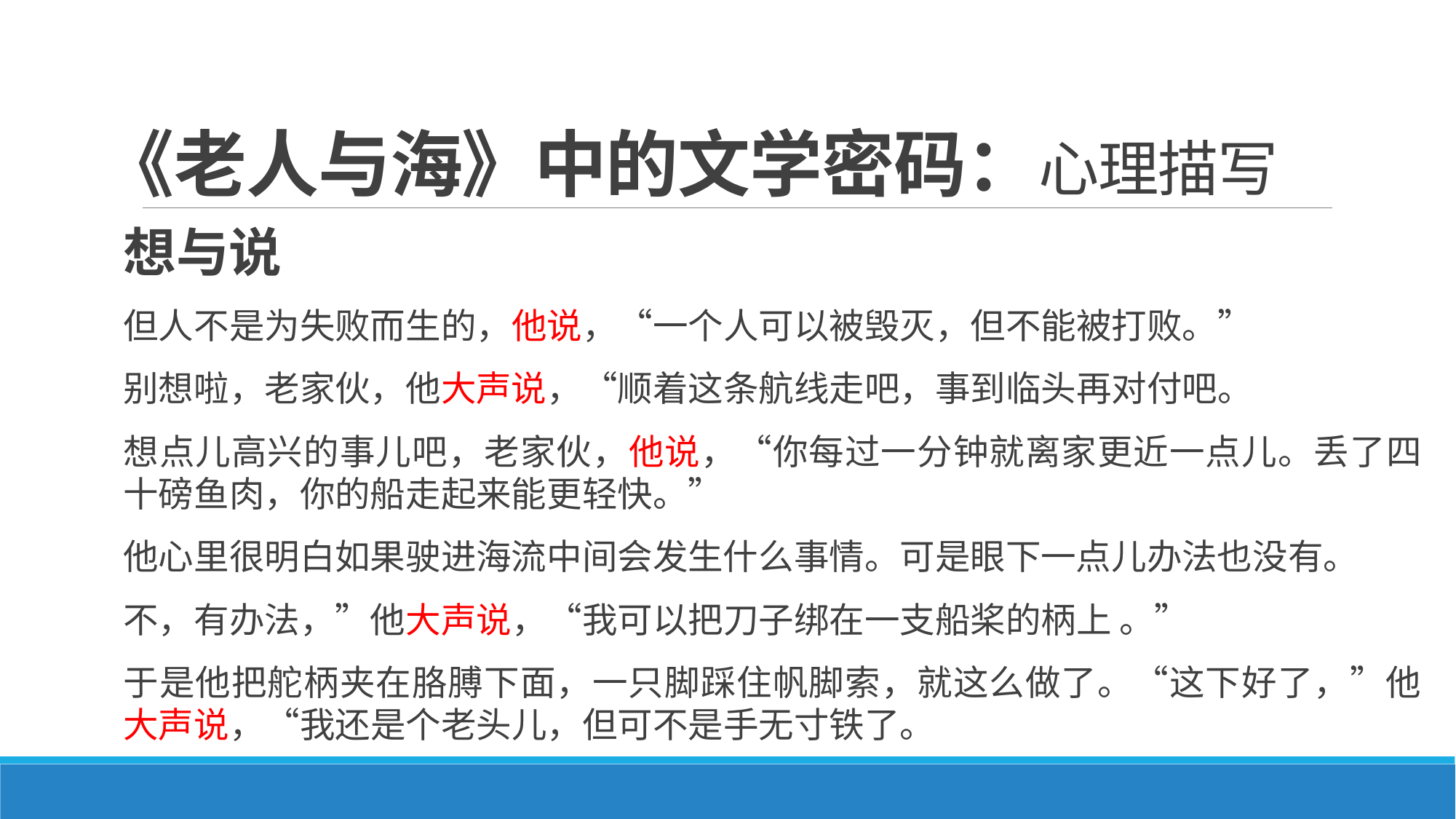

# 《老人与海》中的文学密码：心理描写
想与说
但人不是为失败而生的，他说，“一个人可以被毁灭，但不能被打败。”
别想啦，老家伙，他大声说，“顺着这条航线走吧，事到临头再对付吧。
想点儿高兴的事儿吧，老家伙，他说，“你每过一分钟就离家更近一点儿。丢了四十磅鱼肉，你的船走起来能更轻快。”
他心里很明白如果驶进海流中间会发生什么事情。可是眼下一点儿办法也没有。
不，有办法，”他大声说，“我可以把刀子绑在一支船桨的柄上 。”
于是他把舵柄夹在胳膊下面，一只脚踩住帆脚索，就这么做了。“这下好了，”他大声说，“我还是个老头儿，但可不是手无寸铁了。